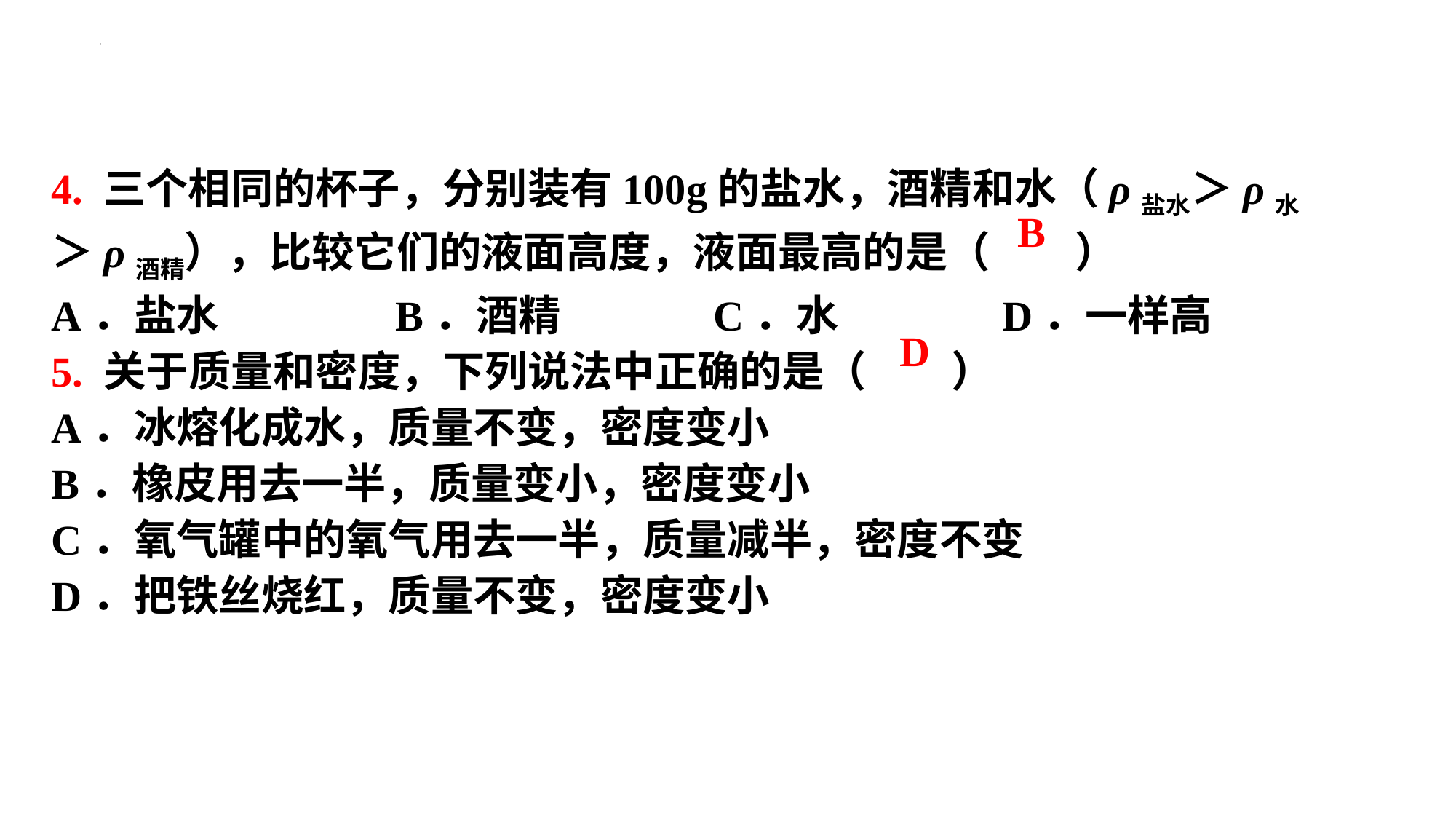

4. 三个相同的杯子，分别装有100g的盐水，酒精和水（ρ盐水＞ρ水
＞ρ酒精），比较它们的液面高度，液面最高的是（　　）
A．盐水	            B．酒精	           C．水	       D．一样高
5. 关于质量和密度，下列说法中正确的是（　　）
A．冰熔化成水，质量不变，密度变小
B．橡皮用去一半，质量变小，密度变小
C．氧气罐中的氧气用去一半，质量减半，密度不变
D．把铁丝烧红，质量不变，密度变小
B
D